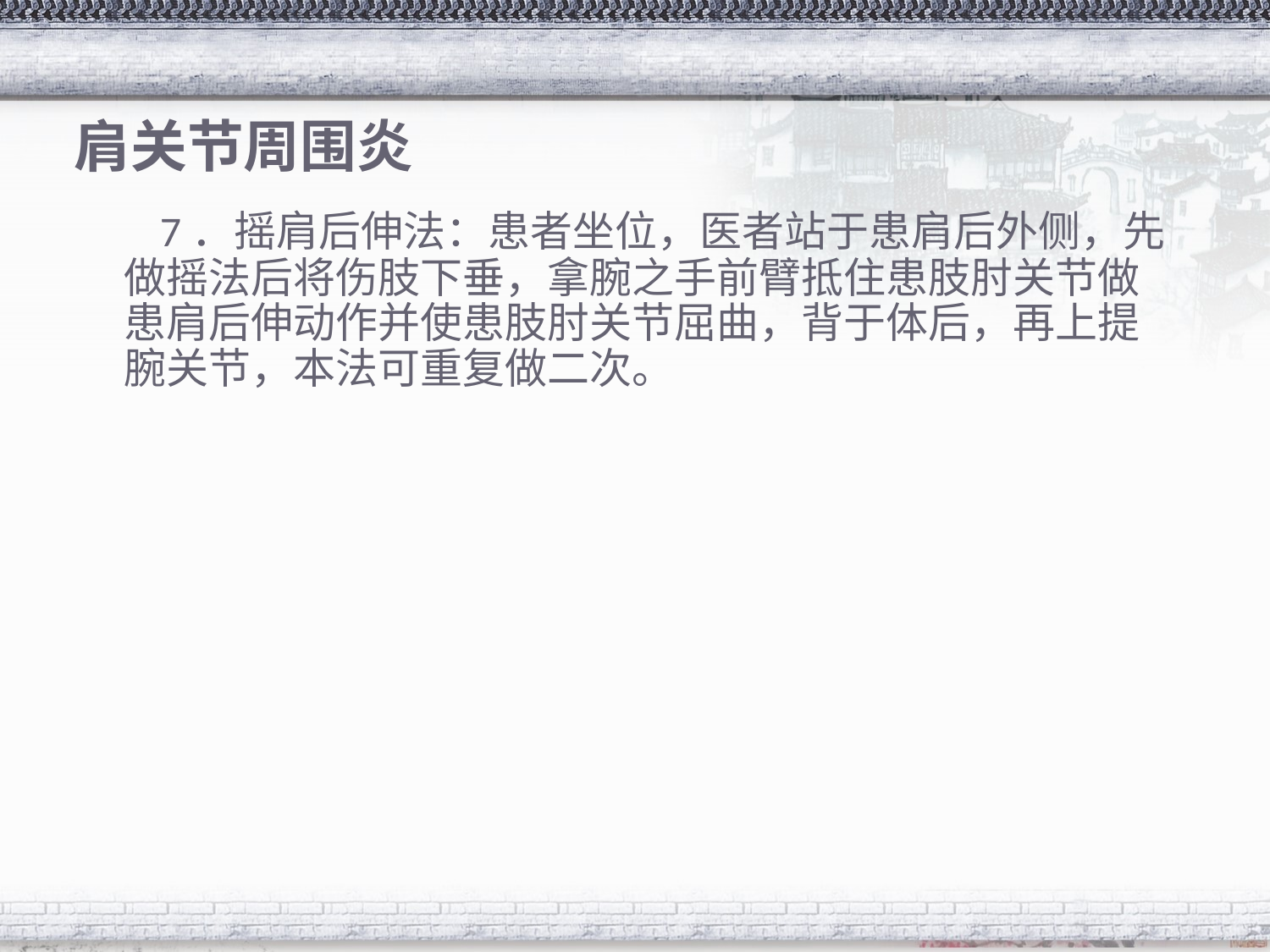

# 肩关节周围炎
         7．摇肩后伸法：患者坐位，医者站于患肩后外侧，先做摇法后将伤肢下垂，拿腕之手前臂抵住患肢肘关节做患肩后伸动作并使患肢肘关节屈曲，背于体后，再上提腕关节，本法可重复做二次。